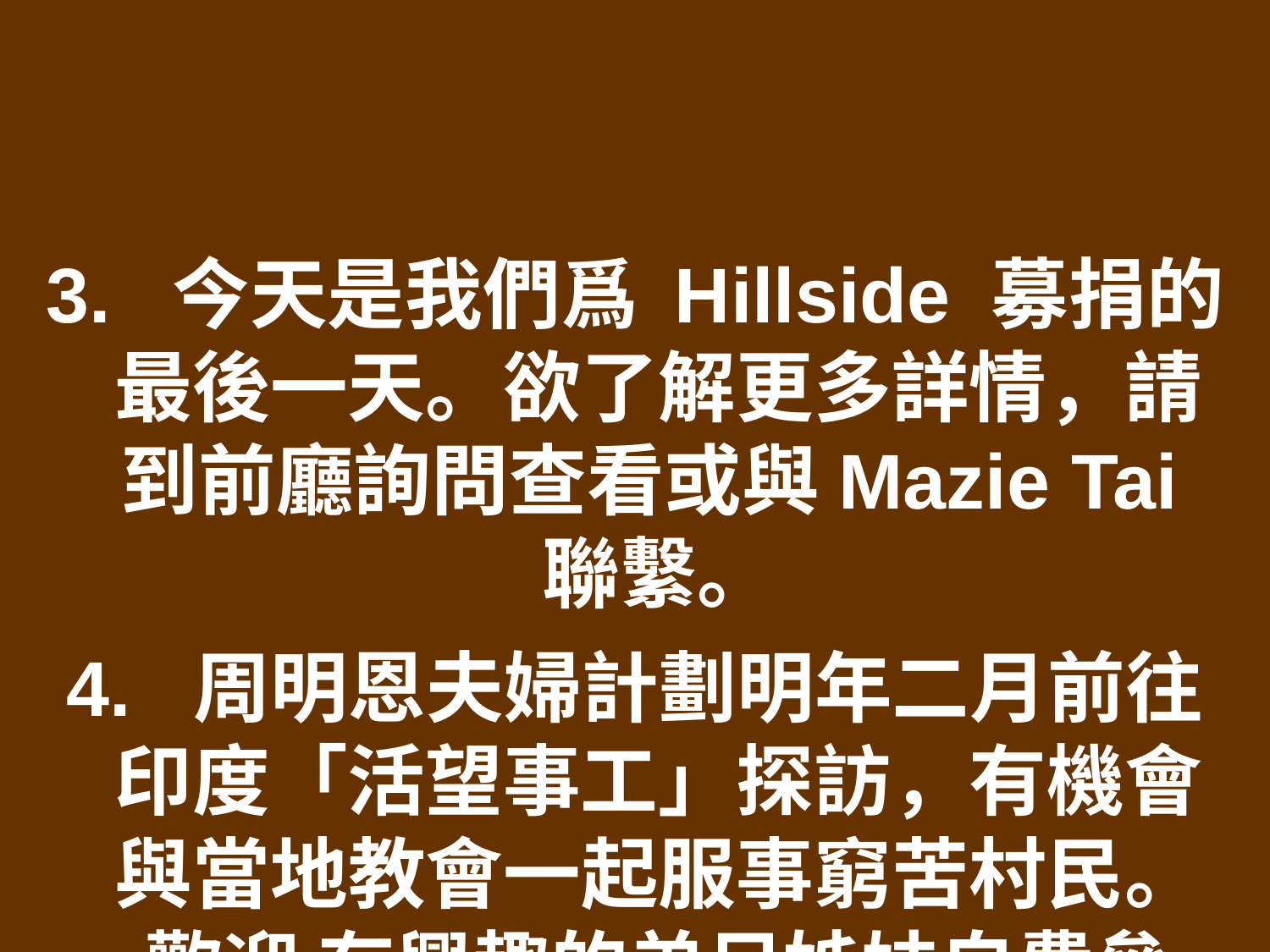

3.  今天是我們爲 Hillside 募捐的最後一天。欲了解更多詳情，請到前廳詢問查看或與Mazie Tai聯繫。
4.  周明恩夫婦計劃明年二月前往印度「活望事工」探訪，有機會與當地教會一起服事窮苦村民。歡迎 有興趣的弟兄姊妹自費參加。詳情請與Ada Chow聯絡。